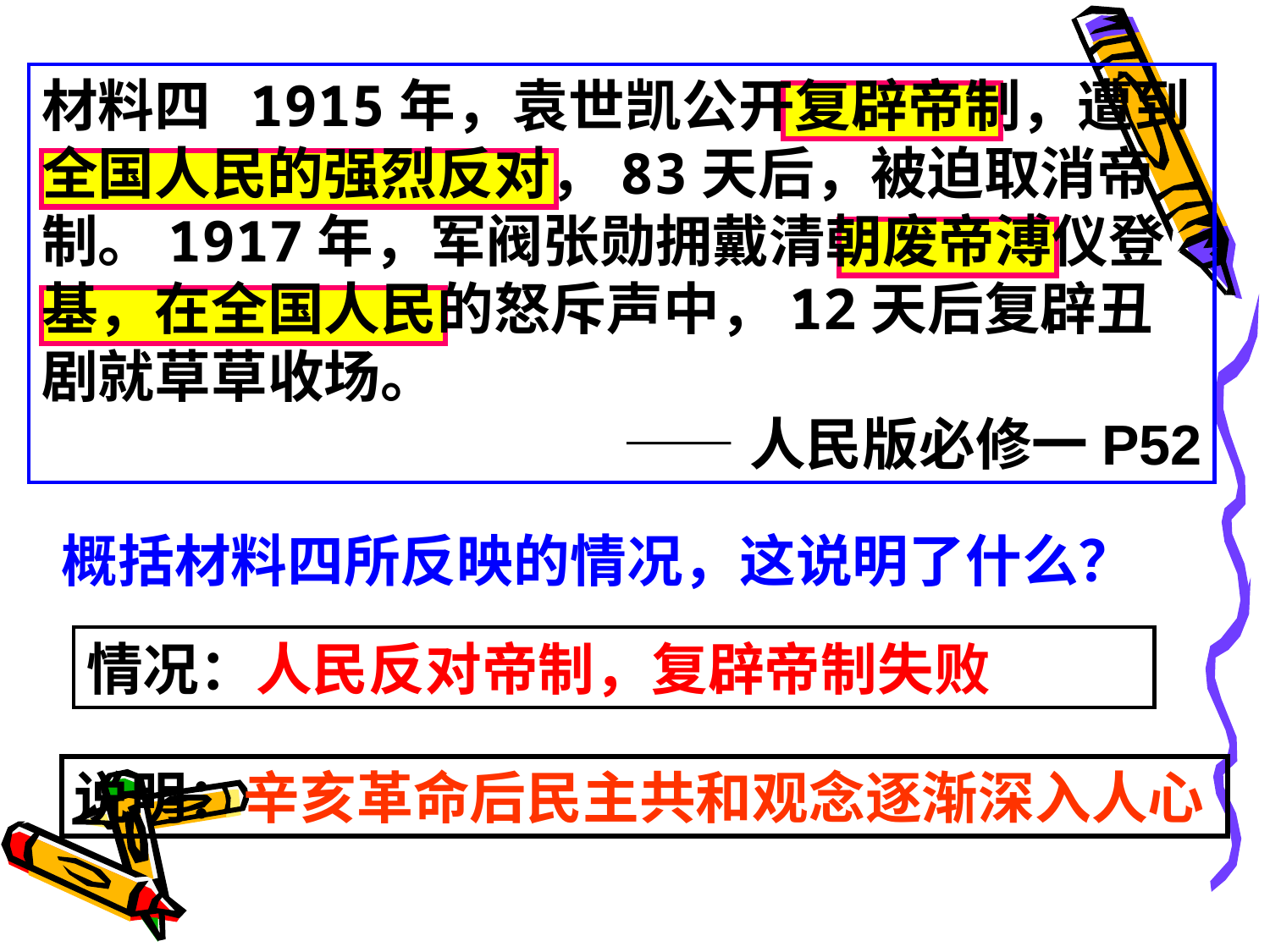

材料四  1915年，袁世凯公开复辟帝制，遭到全国人民的强烈反对，83天后，被迫取消帝制。1917年，军阀张勋拥戴清朝废帝溥仪登基，在全国人民的怒斥声中，12天后复辟丑剧就草草收场。
             ——人民版必修一P52

概括材料四所反映的情况，这说明了什么？
情况：人民反对帝制，复辟帝制失败
说明：辛亥革命后民主共和观念逐渐深入人心